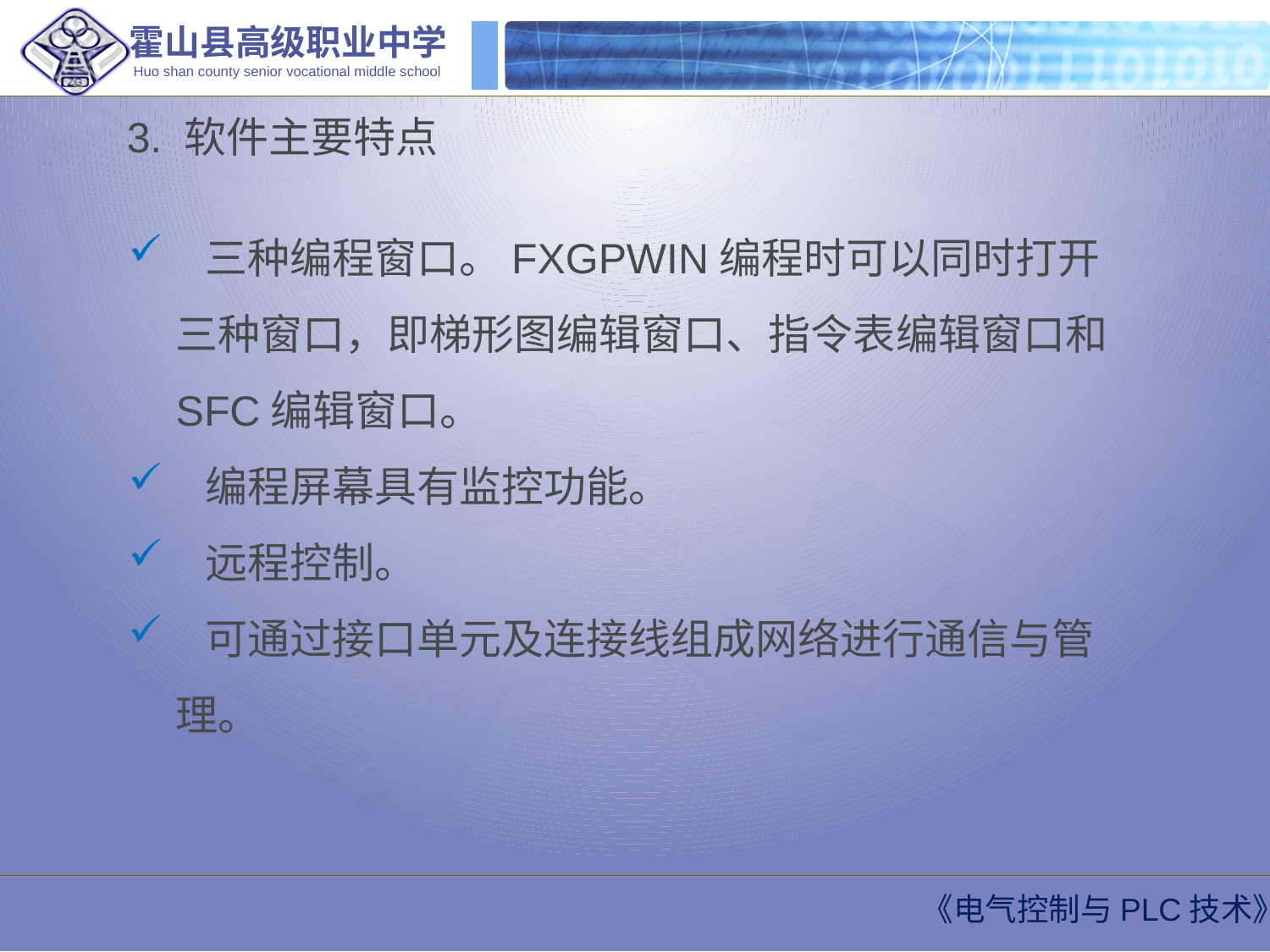

3. 软件主要特点
  三种编程窗口。FXGPWIN编程时可以同时打开三种窗口，即梯形图编辑窗口、指令表编辑窗口和SFC编辑窗口。
  编程屏幕具有监控功能。
  远程控制。
  可通过接口单元及连接线组成网络进行通信与管理。